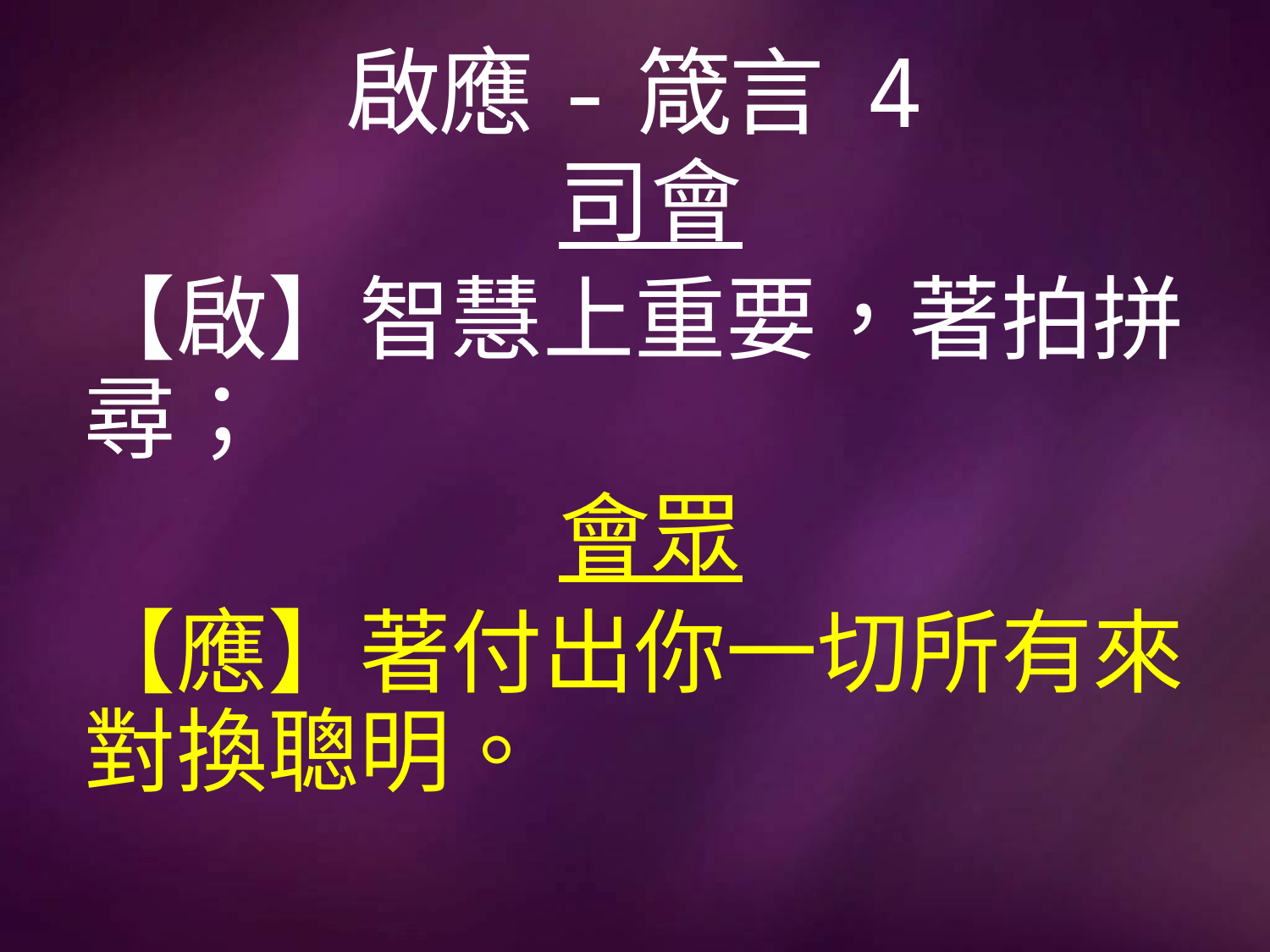

# 啟應-箴言 4
司會
【啟】智慧上重要，著拍拼尋；
會眾
【應】著付出你一切所有來對換聰明。